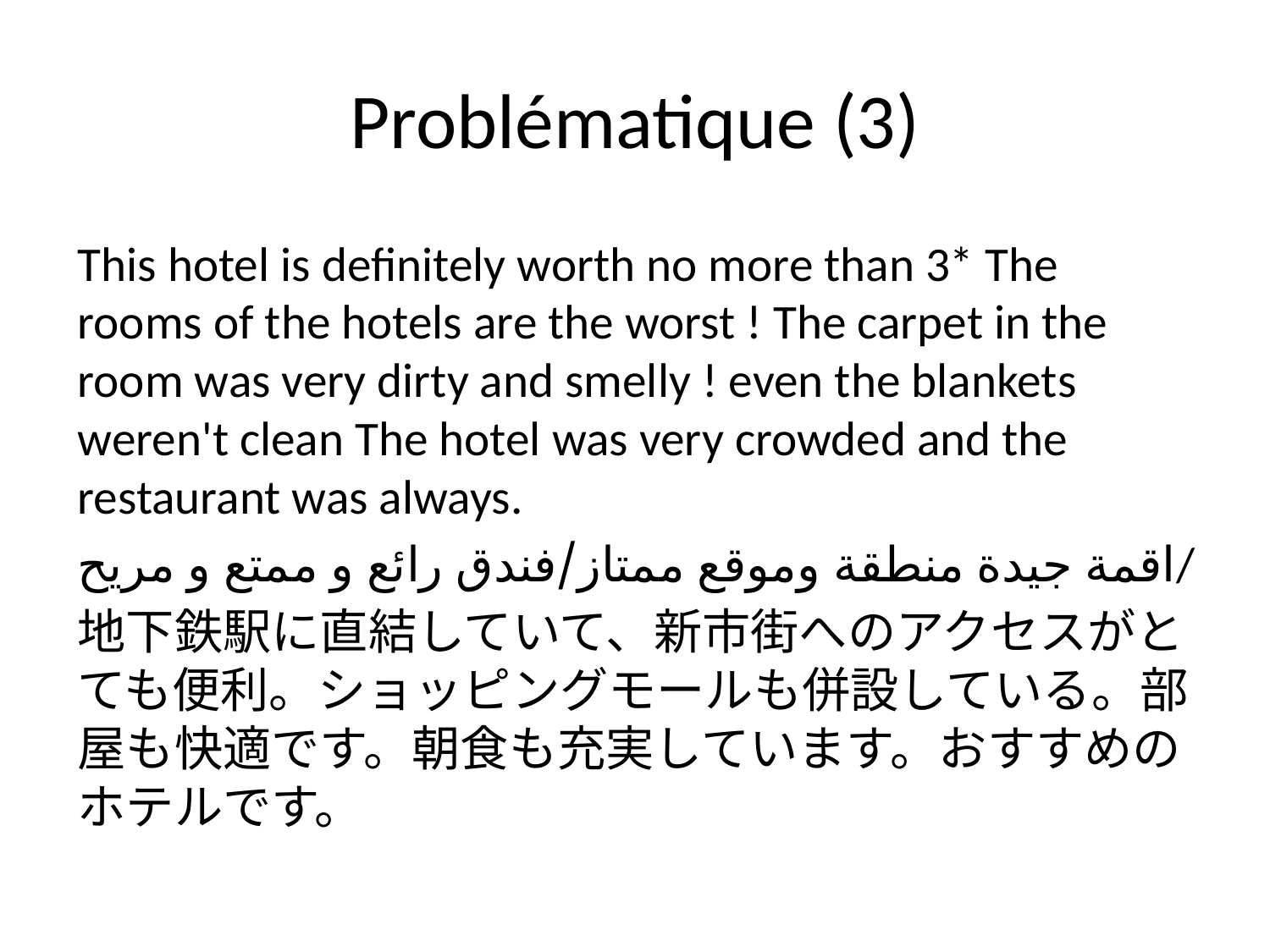

# Problématique (3)
This hotel is definitely worth no more than 3* The rooms of the hotels are the worst ! The carpet in the room was very dirty and smelly ! even the blankets weren't clean The hotel was very crowded and the restaurant was always.
اقمة جيدة منطقة وموقع ممتاز/فندق رائع و ممتع و مريح/
地下鉄駅に直結していて、新市街へのアクセスがとても便利。ショッピングモールも併設している。部屋も快適です。朝食も充実しています。おすすめのホテルです。